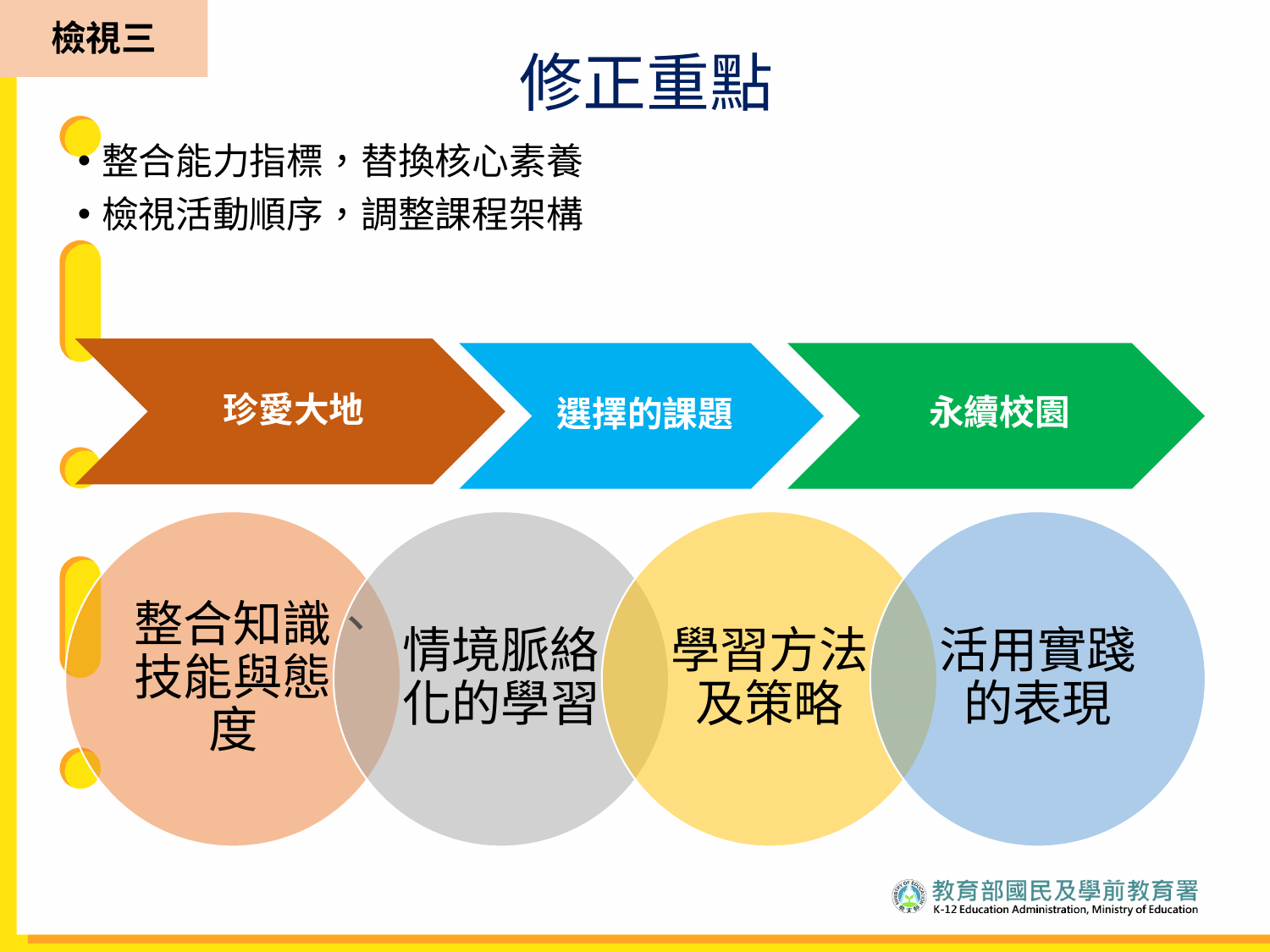

檢視三
# 修正重點
整合能力指標，替換核心素養
檢視活動順序，調整課程架構

珍愛大地
選擇的課題
永續校園
整合知識、技能與態度
情境脈絡化的學習
學習方法及策略
活用實踐的表現